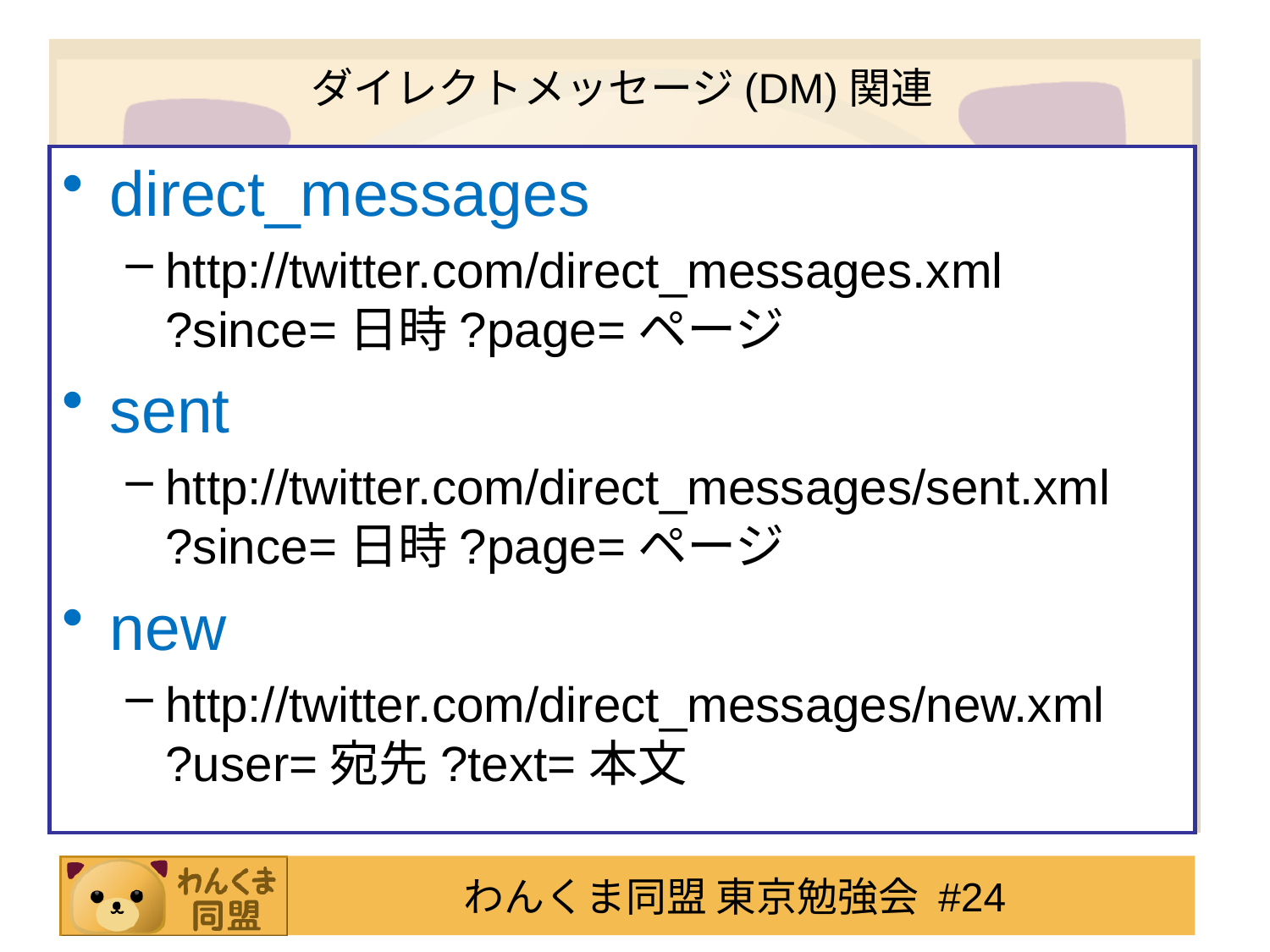

# ダイレクトメッセージ(DM)関連
direct_messages
http://twitter.com/direct_messages.xml
?since=日時?page=ページ
sent
http://twitter.com/direct_messages/sent.xml
?since=日時?page=ページ
new
http://twitter.com/direct_messages/new.xml
?user=宛先?text=本文